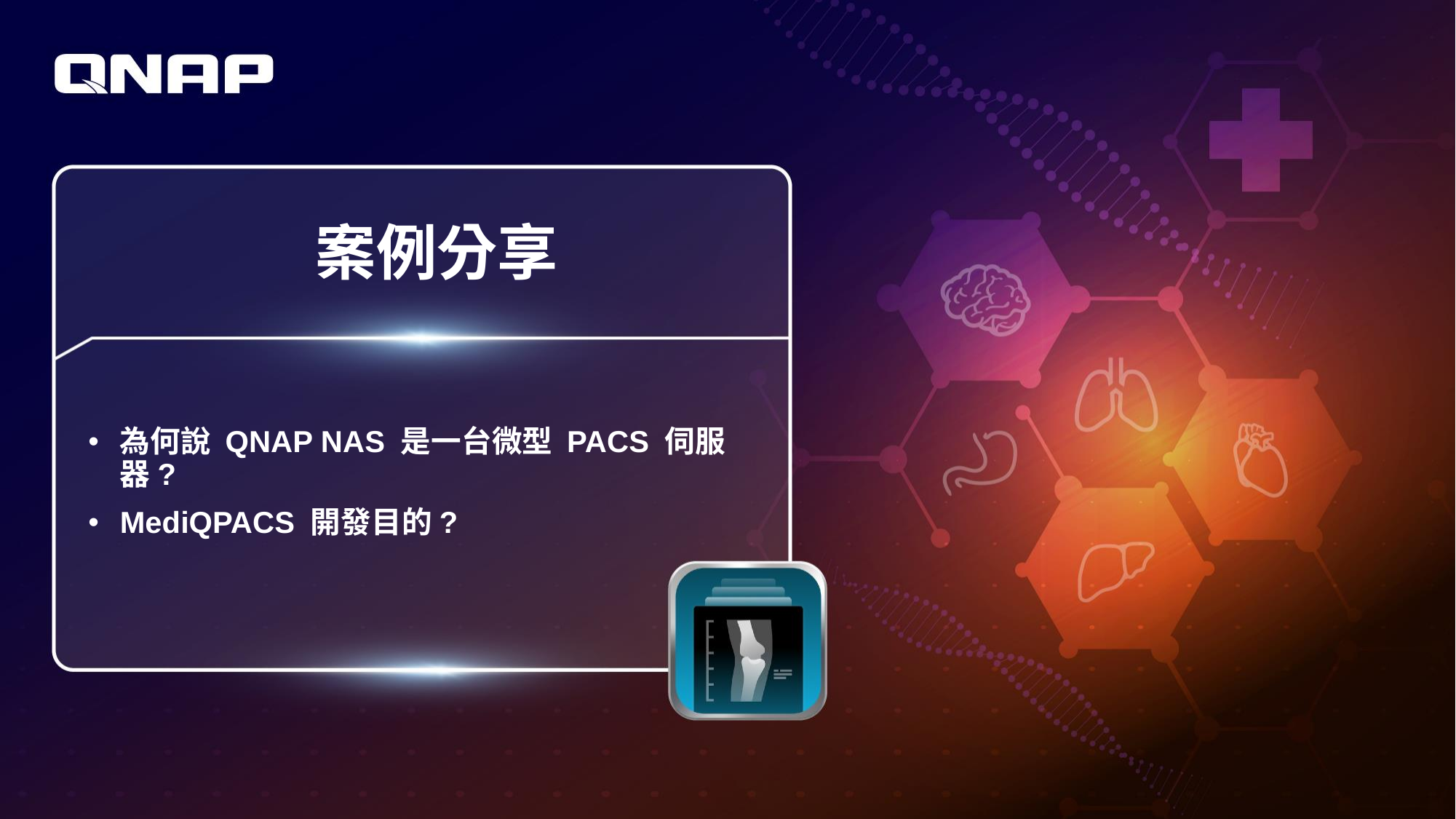

# 案例分享
為何說 QNAP NAS 是一台微型 PACS 伺服器?
MediQPACS 開發目的?